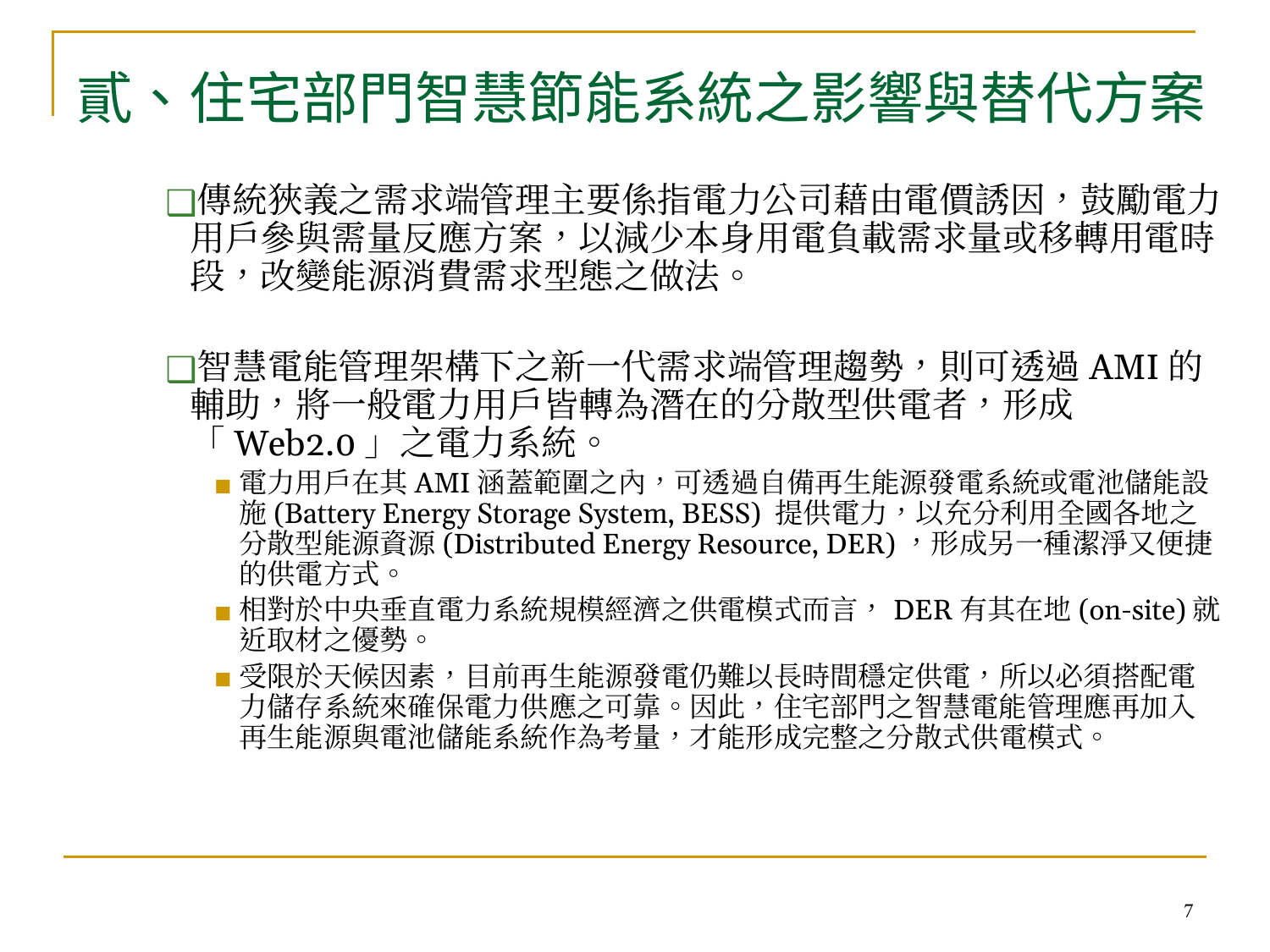

貳、住宅部門智慧節能系統之影響與替代方案
傳統狹義之需求端管理主要係指電力公司藉由電價誘因，鼓勵電力用戶參與需量反應方案，以減少本身用電負載需求量或移轉用電時段，改變能源消費需求型態之做法。

智慧電能管理架構下之新一代需求端管理趨勢，則可透過AMI的輔助，將一般電力用戶皆轉為潛在的分散型供電者，形成「Web2.0」之電力系統。
電力用戶在其AMI涵蓋範圍之內，可透過自備再生能源發電系統或電池儲能設施(Battery Energy Storage System, BESS) 提供電力，以充分利用全國各地之分散型能源資源(Distributed Energy Resource, DER)，形成另一種潔淨又便捷的供電方式。
相對於中央垂直電力系統規模經濟之供電模式而言，DER有其在地(on-site)就近取材之優勢。
受限於天候因素，目前再生能源發電仍難以長時間穩定供電，所以必須搭配電力儲存系統來確保電力供應之可靠。因此，住宅部門之智慧電能管理應再加入再生能源與電池儲能系統作為考量，才能形成完整之分散式供電模式。

7